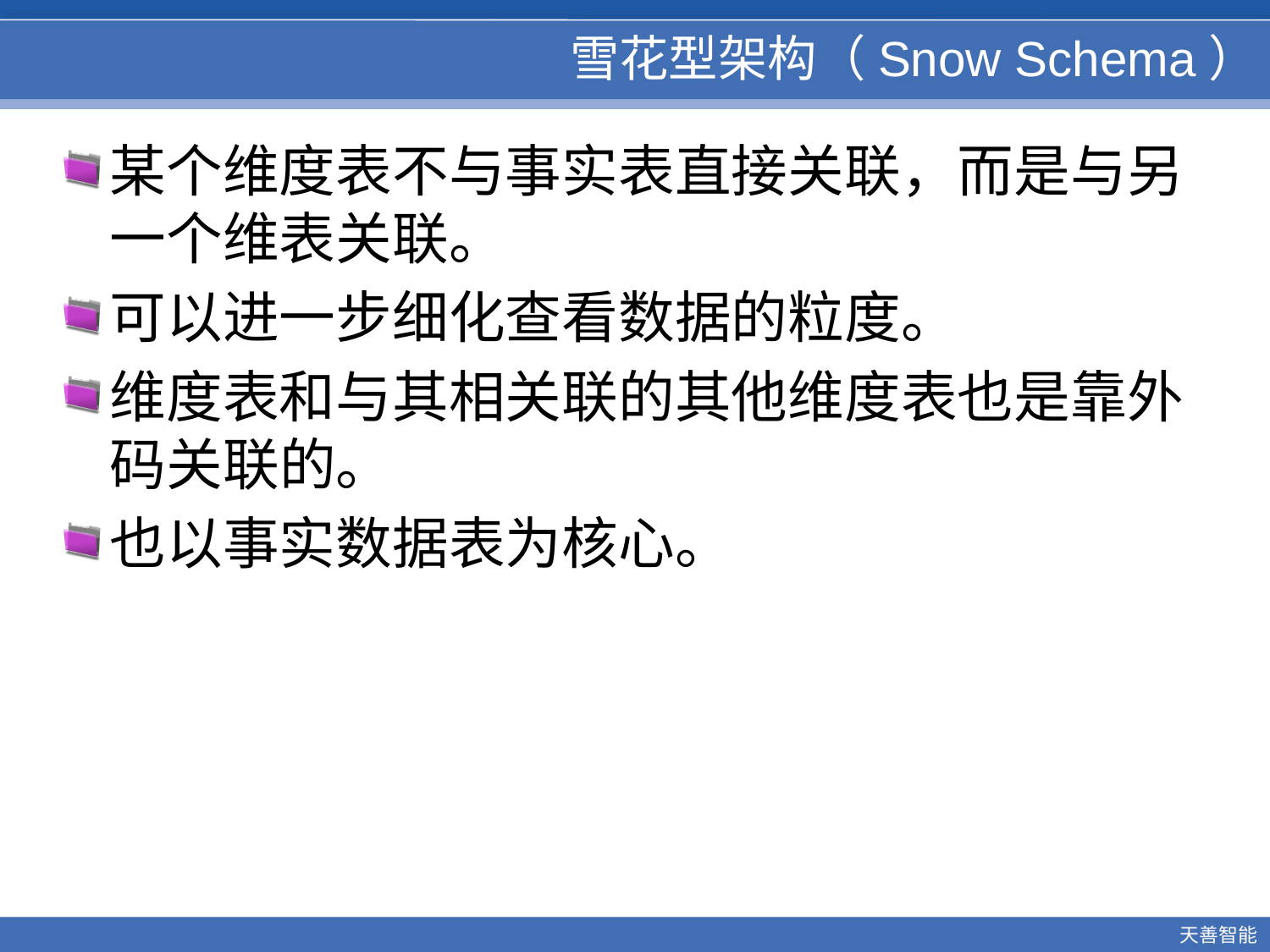

# 雪花型架构（Snow Schema）
某个维度表不与事实表直接关联，而是与另一个维表关联。
可以进一步细化查看数据的粒度。
维度表和与其相关联的其他维度表也是靠外码关联的。
也以事实数据表为核心。